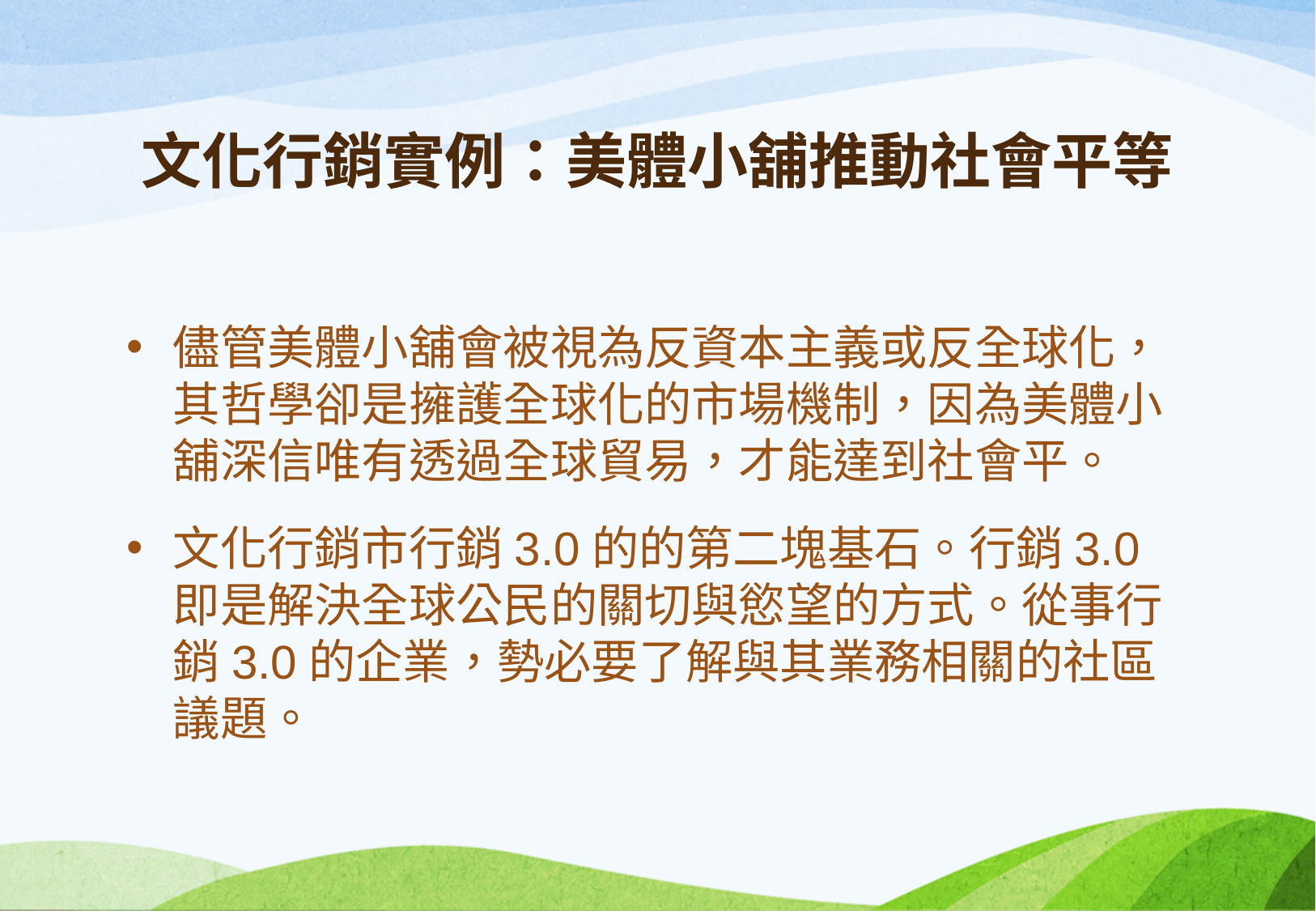

# 文化行銷實例：美體小舖推動社會平等

儘管美體小舖會被視為反資本主義或反全球化，其哲學卻是擁護全球化的市場機制，因為美體小舖深信唯有透過全球貿易，才能達到社會平。
文化行銷市行銷3.0的的第二塊基石。行銷3.0即是解決全球公民的關切與慾望的方式。從事行銷3.0的企業，勢必要了解與其業務相關的社區議題。